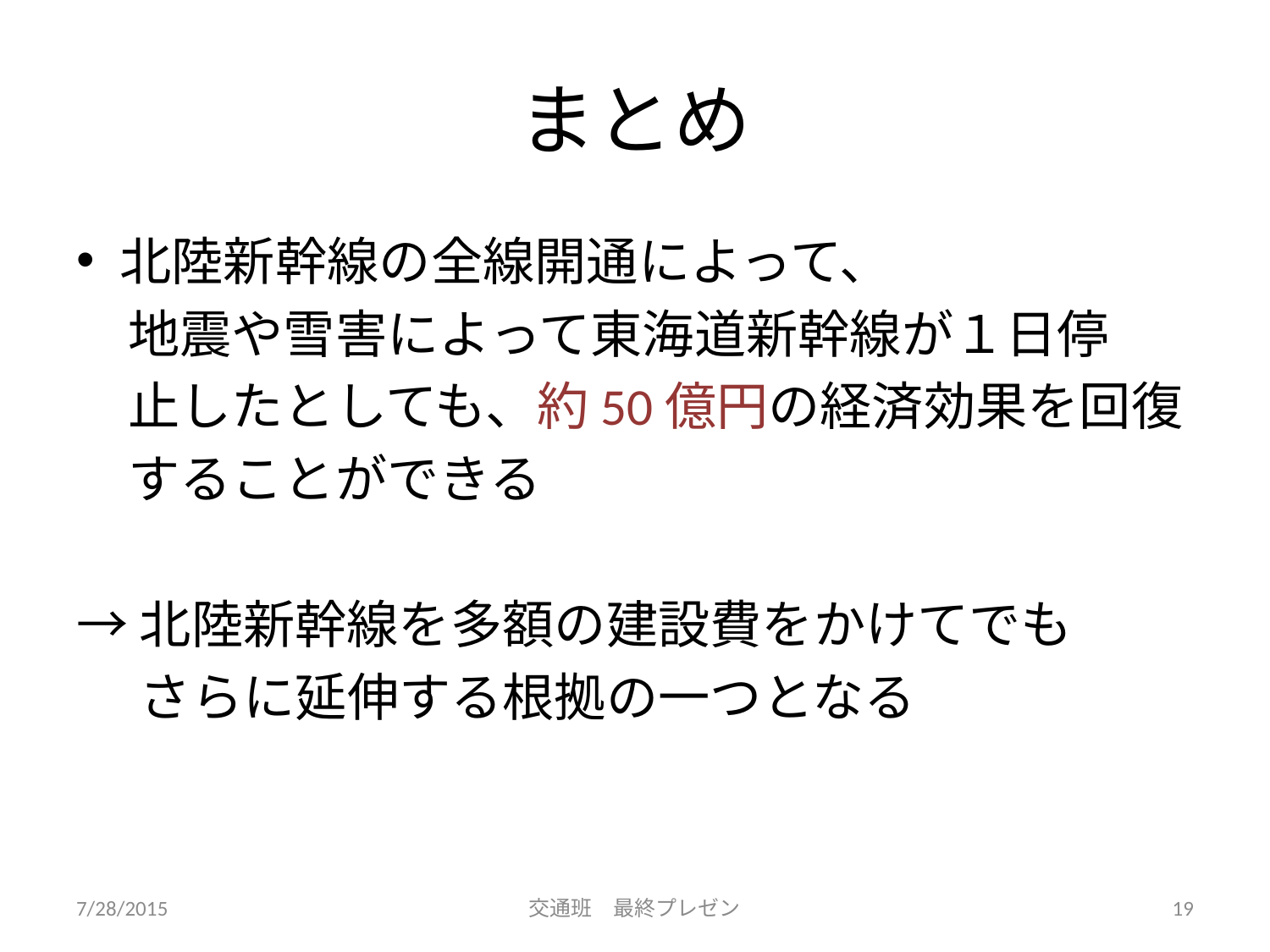

# まとめ
北陸新幹線の全線開通によって、
　地震や雪害によって東海道新幹線が１日停
　止したとしても、約50億円の経済効果を回復
　することができる

→北陸新幹線を多額の建設費をかけてでも
　 さらに延伸する根拠の一つとなる

7/28/2015
交通班　最終プレゼン
19